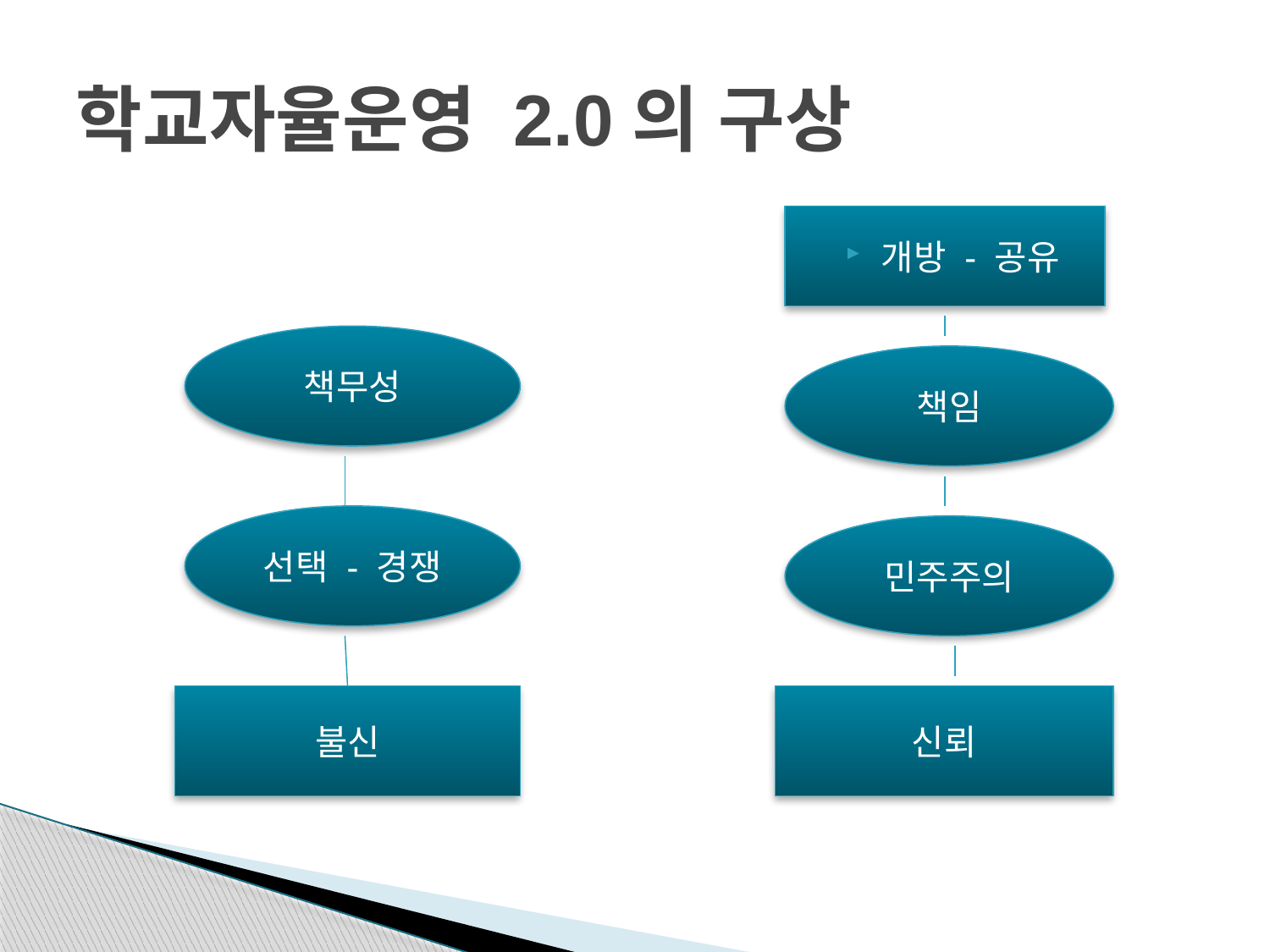

# 학교자율운영 2.0의 구상
개방 - 공유
책무성
책임
선택 - 경쟁
민주주의
불신
신뢰